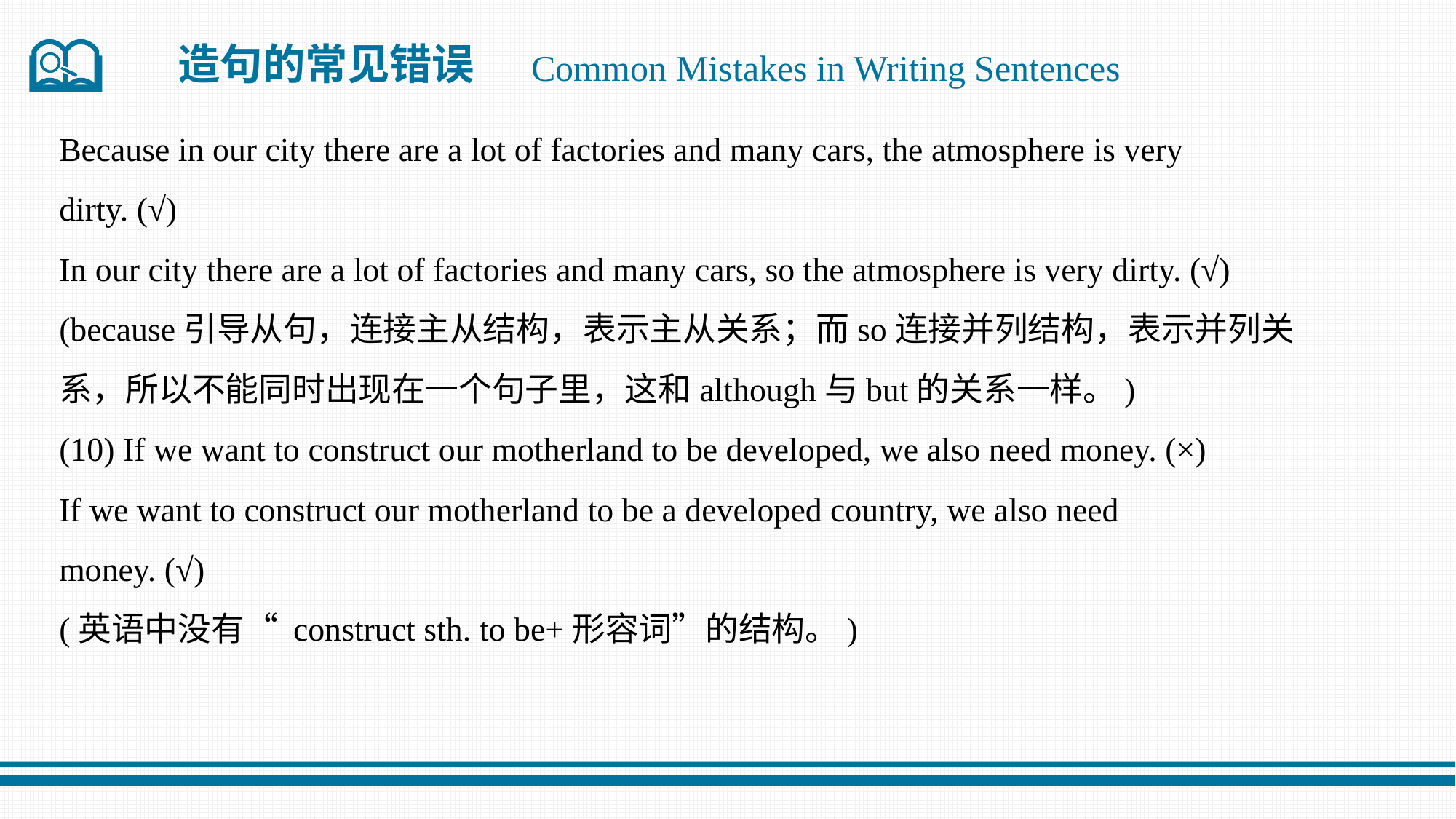

造句的常见错误
Common Mistakes in Writing Sentences
Because in our city there are a lot of factories and many cars, the atmosphere is very
dirty. (√)
In our city there are a lot of factories and many cars, so the atmosphere is very dirty. (√)
(because引导从句，连接主从结构，表示主从关系；而so连接并列结构，表示并列关
系，所以不能同时出现在一个句子里，这和although与but的关系一样。)
(10) If we want to construct our motherland to be developed, we also need money. (×)
If we want to construct our motherland to be a developed country, we also need
money. (√)
(英语中没有“ construct sth. to be+形容词”的结构。)